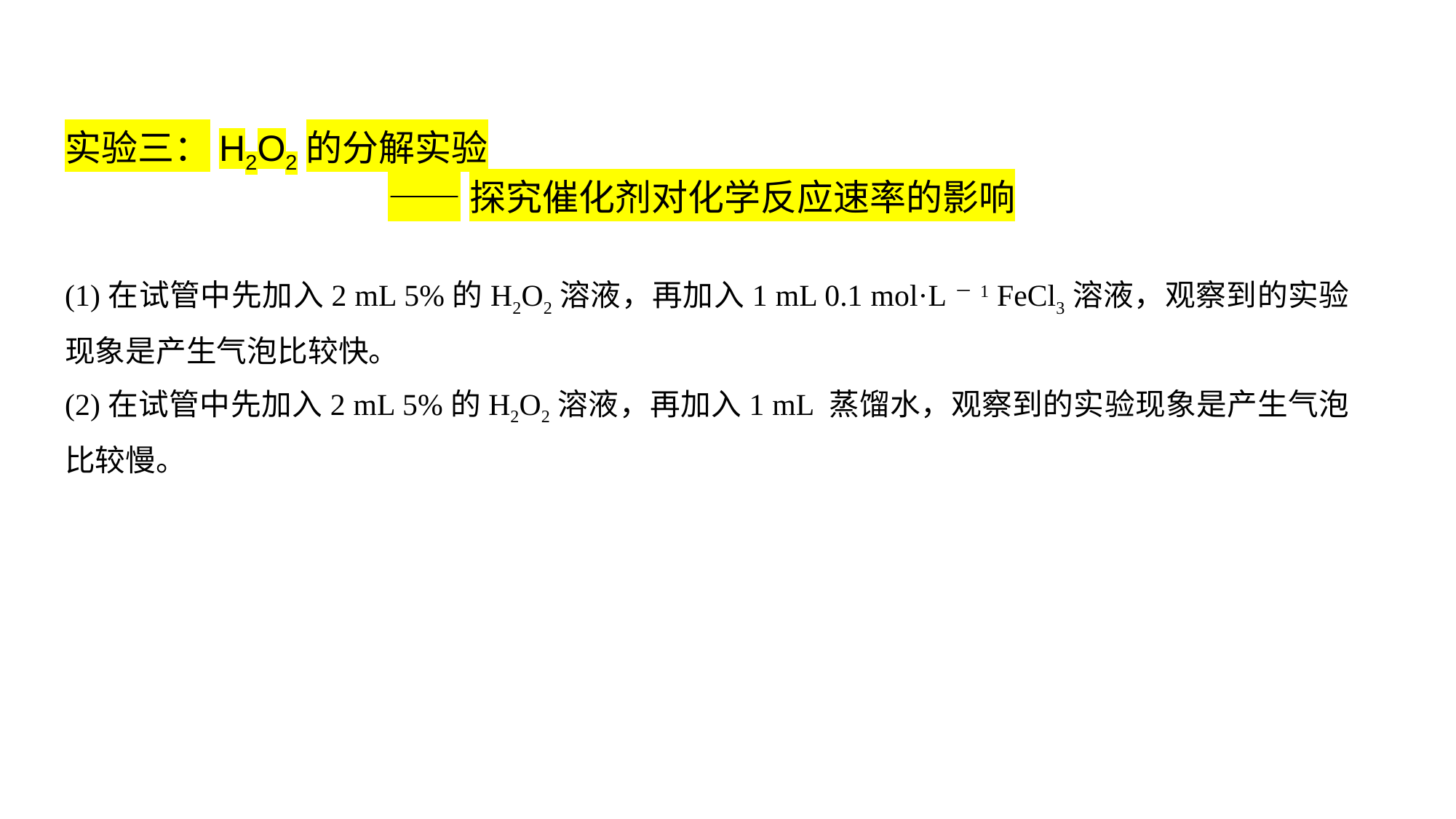

实验三：H2O2的分解实验
——探究催化剂对化学反应速率的影响
(1)在试管中先加入2 mL 5%的H2O2溶液，再加入1 mL 0.1 mol·L－1 FeCl3溶液，观察到的实验现象是产生气泡比较快。
(2)在试管中先加入2 mL 5%的H2O2溶液，再加入1 mL 蒸馏水，观察到的实验现象是产生气泡比较慢。